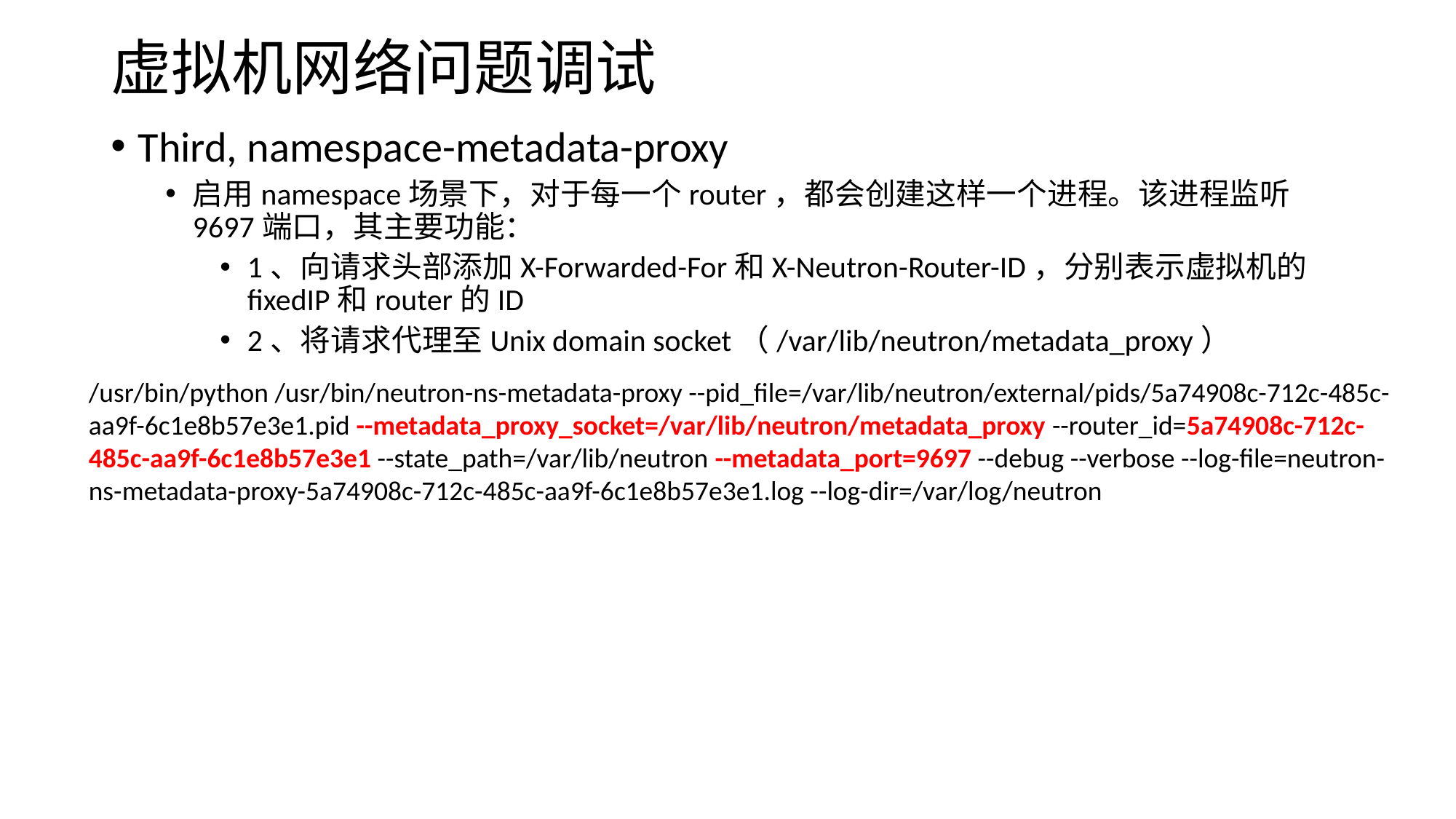

# 虚拟机网络问题调试
Third, namespace-metadata-proxy
启用namespace场景下，对于每一个router，都会创建这样一个进程。该进程监听9697端口，其主要功能：
1、向请求头部添加X-Forwarded-For和X-Neutron-Router-ID，分别表示虚拟机的fixedIP和router的ID
2、将请求代理至Unix domain socket（/var/lib/neutron/metadata_proxy）

/usr/bin/python /usr/bin/neutron-ns-metadata-proxy --pid_file=/var/lib/neutron/external/pids/5a74908c-712c-485c-aa9f-6c1e8b57e3e1.pid --metadata_proxy_socket=/var/lib/neutron/metadata_proxy --router_id=5a74908c-712c-485c-aa9f-6c1e8b57e3e1 --state_path=/var/lib/neutron --metadata_port=9697 --debug --verbose --log-file=neutron-ns-metadata-proxy-5a74908c-712c-485c-aa9f-6c1e8b57e3e1.log --log-dir=/var/log/neutron